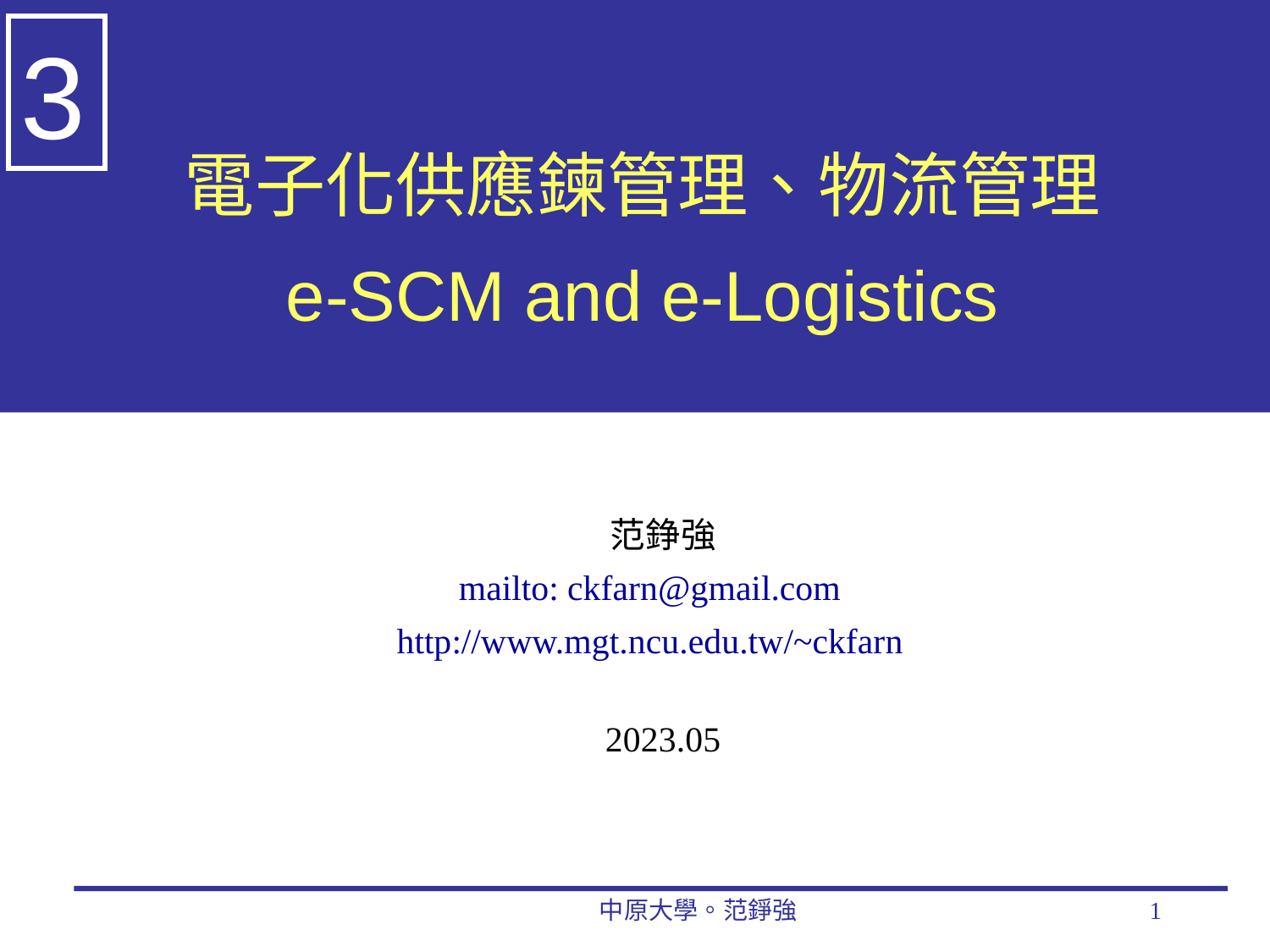

3
# 電子化供應鍊管理、物流管理 e-SCM and e-Logistics
范錚強
mailto: ckfarn@gmail.com
http://www.mgt.ncu.edu.tw/~ckfarn

2023.05
中原大學。范錚強
1